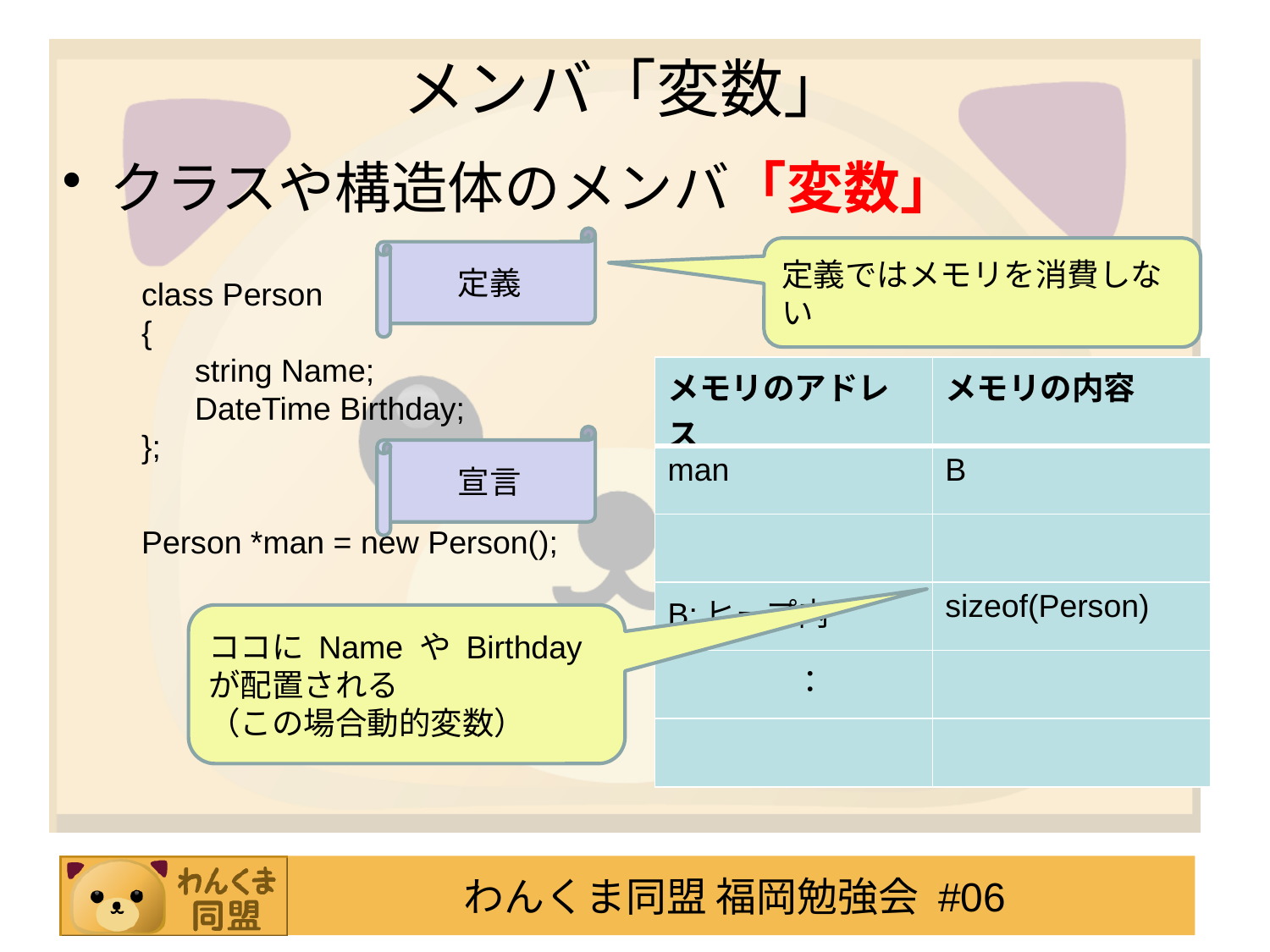

# メンバ「変数」
クラスや構造体のメンバ「変数」
定義
定義ではメモリを消費しない
class Person
{
      string Name;
      DateTime Birthday;
};

| メモリのアドレス | メモリの内容 |
| --- | --- |
| man | B |
|  |  |
| B:ヒープ内 | sizeof(Person) |
| ： |  |
|  |  |
宣言
Person *man = new Person();
ココに Name や Birthday が配置される
（この場合動的変数）